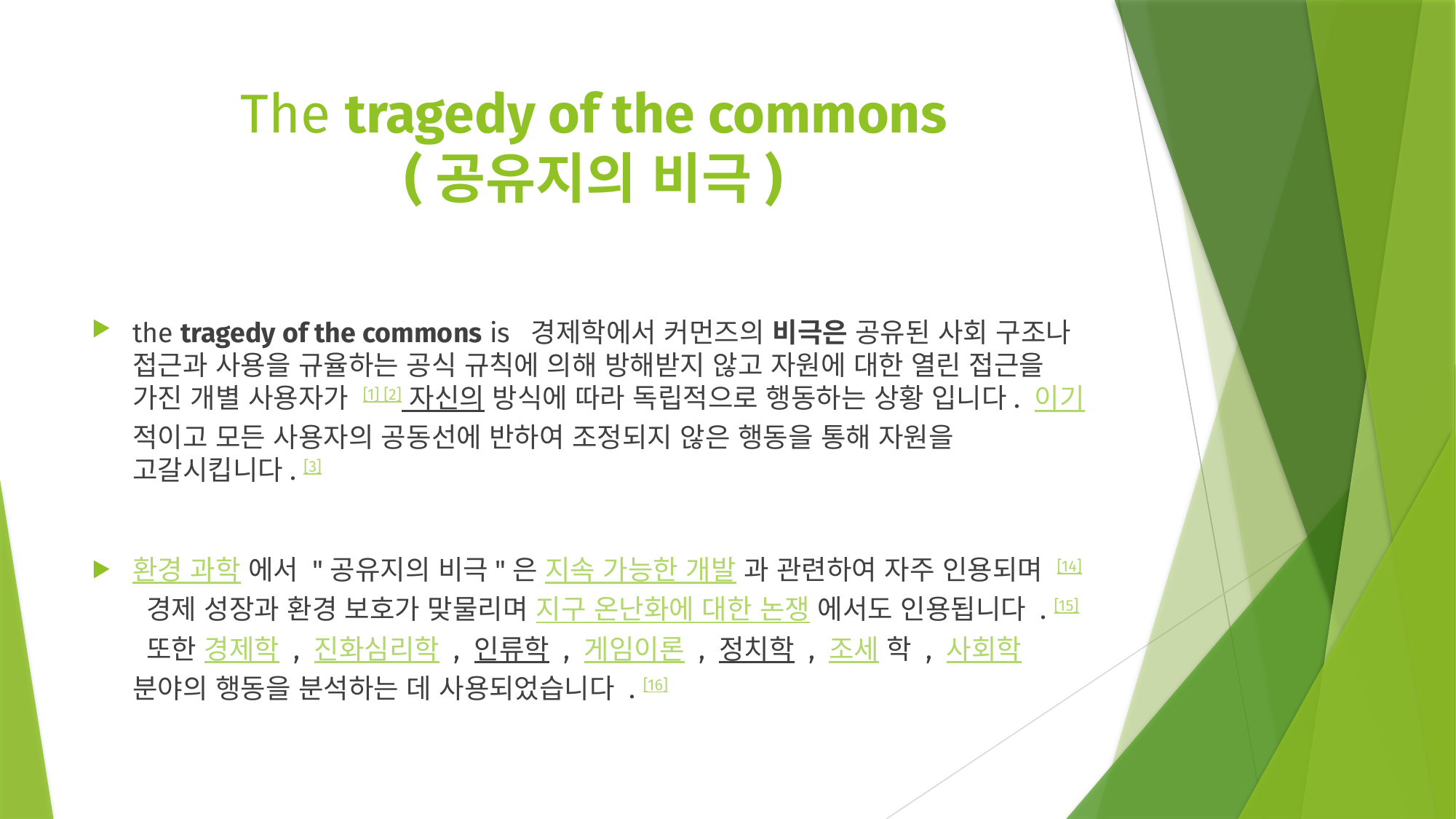

# The tragedy of the commons (공유지의 비극)

the tragedy of the commons is  경제학에서 커먼즈의 비극은 공유된 사회 구조나 접근과 사용을 규율하는 공식 규칙에 의해 방해받지 않고 자원에 대한 열린 접근을 가진 개별 사용자가 [1] [2] 자신의 방식에 따라 독립적으로 행동하는 상황 입니다. 이기 적이고 모든 사용자의 공동선에 반하여 조정되지 않은 행동을 통해 자원을 고갈시킵니다. [3]

환경 과학 에서 "공유지의 비극"은 지속 가능한 개발 과 관련하여 자주 인용되며 [14] 경제 성장과 환경 보호가 맞물리며 지구 온난화에 대한 논쟁 에서도 인용됩니다 . [15] 또한 경제학 , 진화심리학 , 인류학 , 게임이론 , 정치학 , 조세 학 , 사회학 분야의 행동을 분석하는 데 사용되었습니다 . [16]